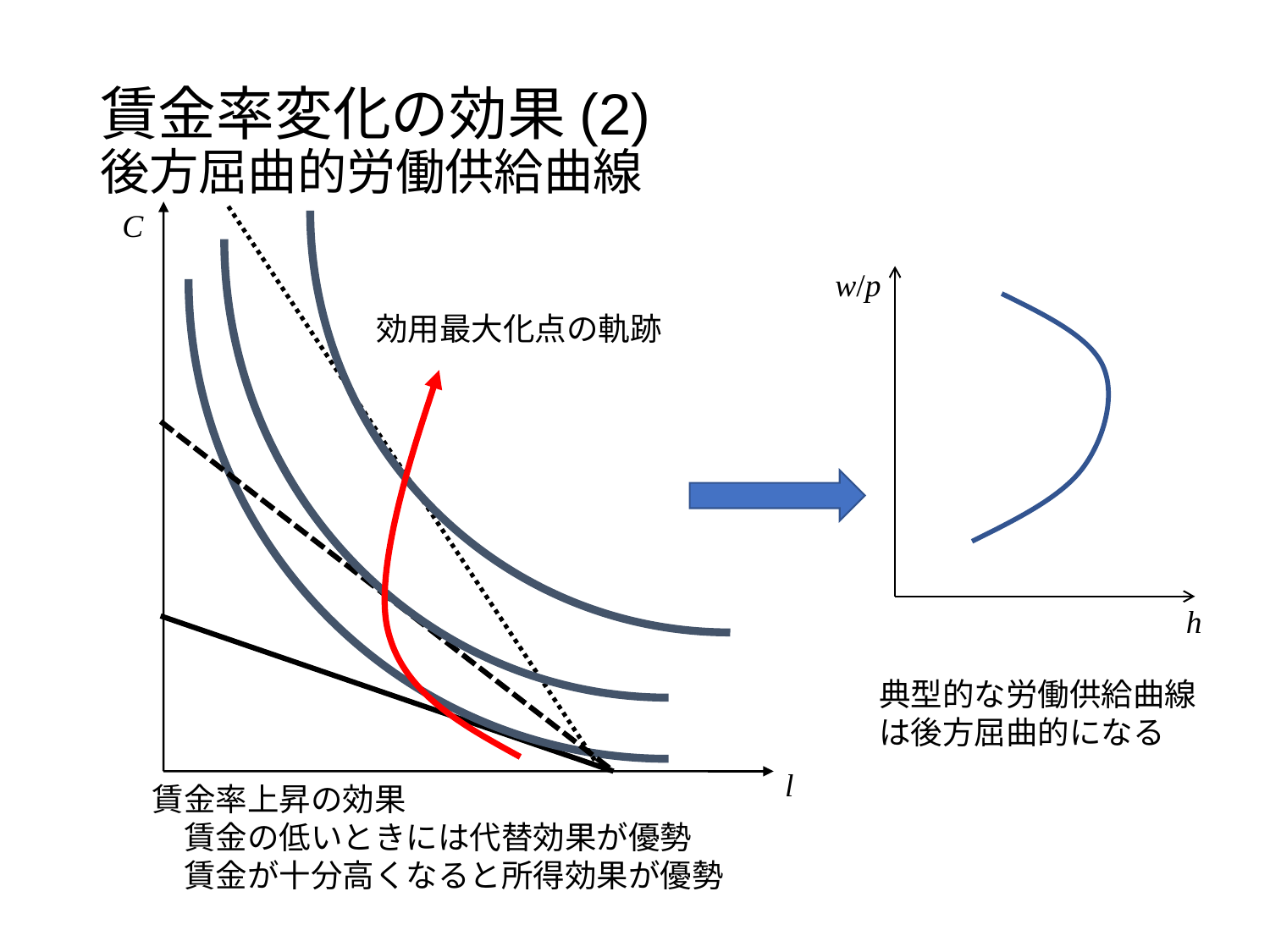

# 賃金率変化の効果(2) 後方屈曲的労働供給曲線
C

w/p

効用最大化点の軌跡

h

典型的な労働供給曲線は後方屈曲的になる
l

賃金率上昇の効果
　賃金の低いときには代替効果が優勢
　賃金が十分高くなると所得効果が優勢